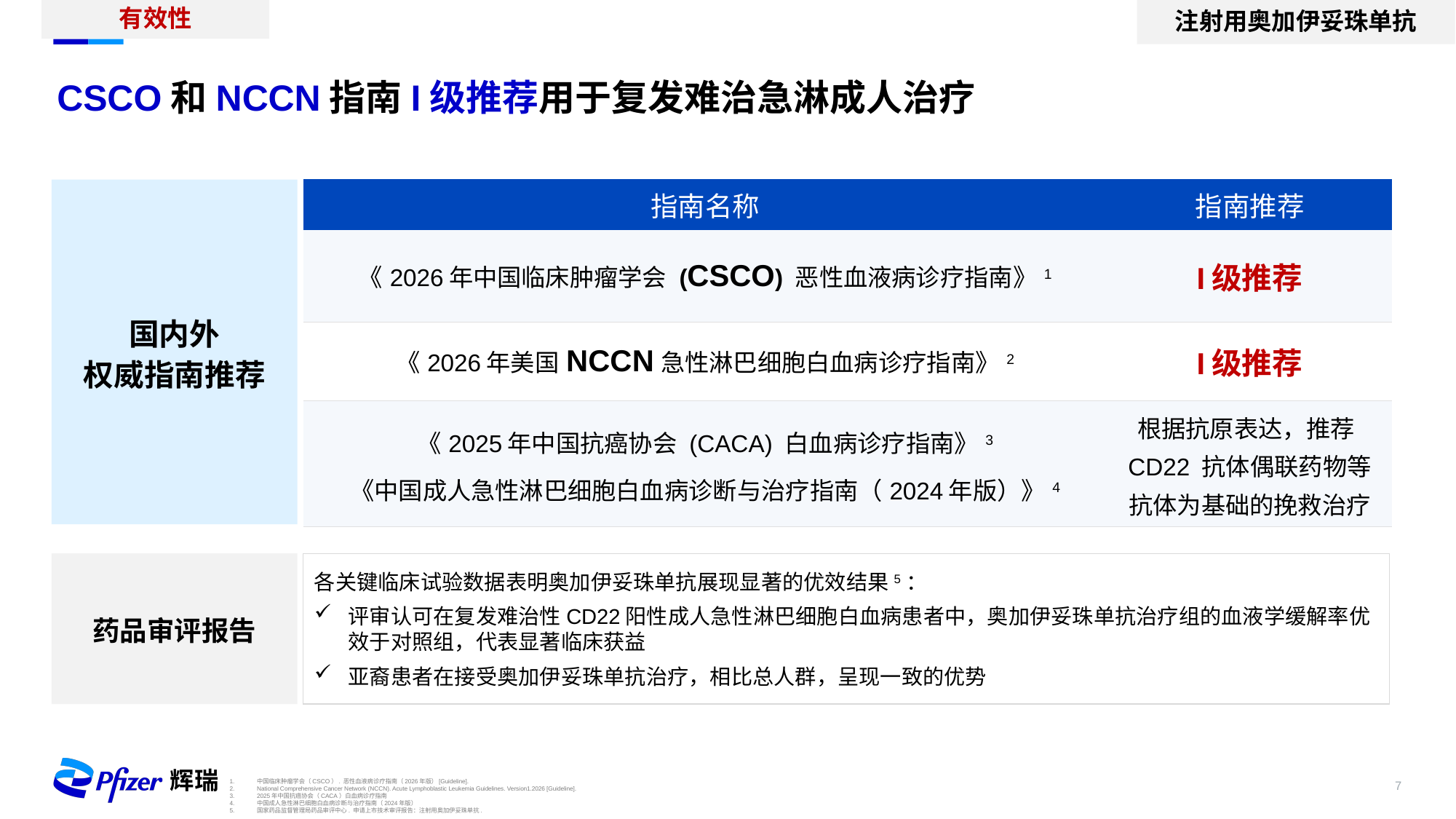

注射用奥加伊妥珠单抗
有效性
CSCO和NCCN指南I级推荐用于复发难治急淋成人治疗
| 指南名称 | 指南推荐 |
| --- | --- |
| 《2026年中国临床肿瘤学会 (CSCO) 恶性血液病诊疗指南》1 | I级推荐 |
| 《2026年美国NCCN急性淋巴细胞白血病诊疗指南》2 | I级推荐 |
| 《2025年中国抗癌协会 (CACA) 白血病诊疗指南》3 《中国成人急性淋巴细胞白血病诊断与治疗指南（2024年版）》4 | 根据抗原表达，推荐CD22 抗体偶联药物等抗体为基础的挽救治疗 |
国内外
权威指南推荐
药品审评报告
各关键临床试验数据表明奥加伊妥珠单抗展现显著的优效结果5：
评审认可在复发难治性CD22阳性成人急性淋巴细胞白血病患者中，奥加伊妥珠单抗治疗组的血液学缓解率优效于对照组，代表显著临床获益
亚裔患者在接受奥加伊妥珠单抗治疗，相比总人群，呈现一致的优势
中国临床肿瘤学会（CSCO）. 恶性血液病诊疗指南（2026年版）[Guideline].
National Comprehensive Cancer Network (NCCN). Acute Lymphoblastic Leukemia Guidelines. Version1.2026 [Guideline].
2025年中国抗癌协会（CACA）白血病诊疗指南
中国成人急性淋巴细胞白血病诊断与治疗指南（2024年版）
国家药品监督管理局药品审评中心. 申请上市技术审评报告：注射用奥加伊妥珠单抗.